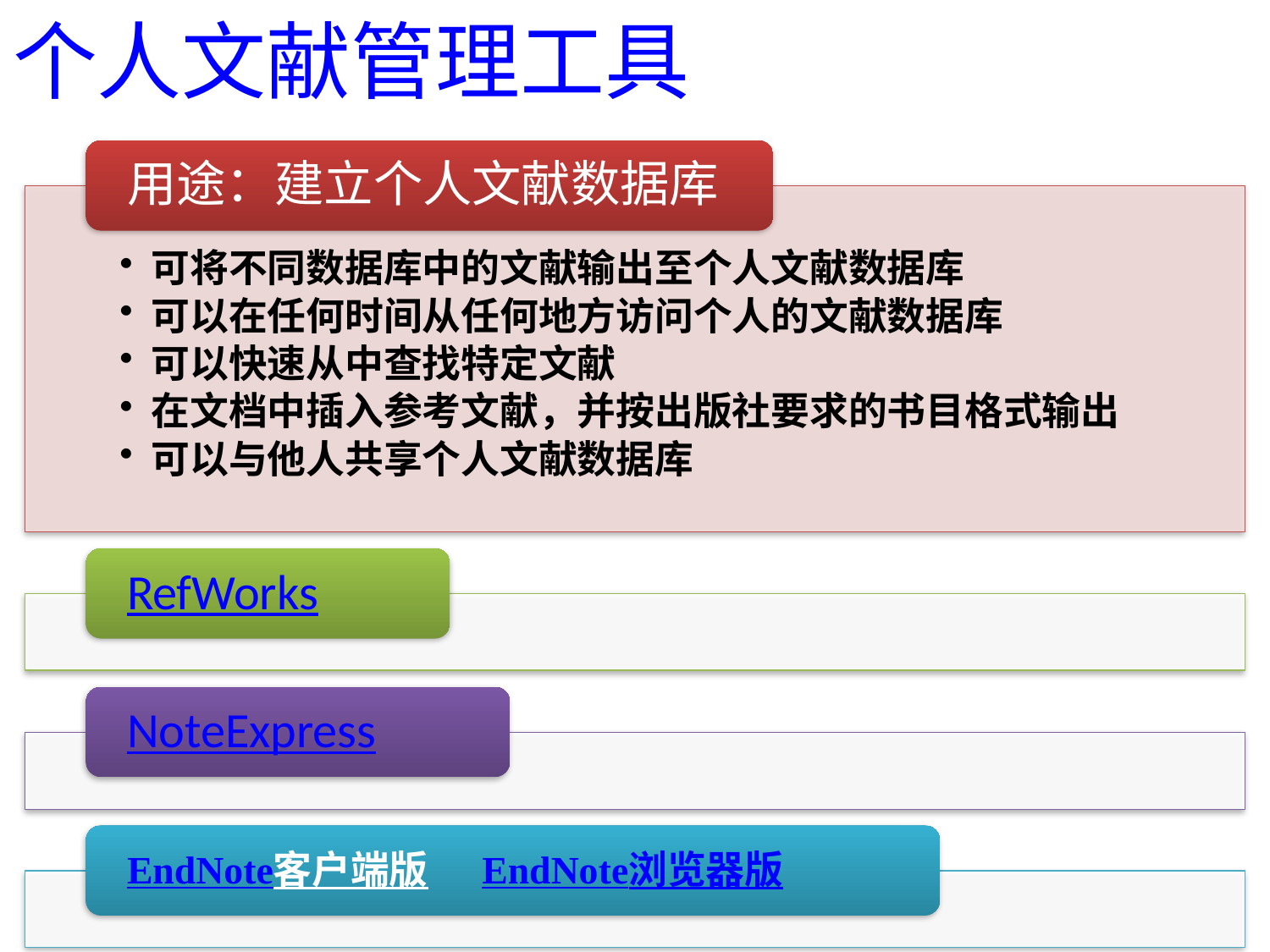

# 个人文献管理工具
可将不同数据库中的文献输出至个人文献数据库
可以在任何时间从任何地方访问个人的文献数据库
可以快速从中查找特定文献
在文档中插入参考文献，并按出版社要求的书目格式输出
可以与他人共享个人文献数据库
用途：建立个人文献数据库
RefWorks
NoteExpress
EndNote客户端版     EndNote浏览器版